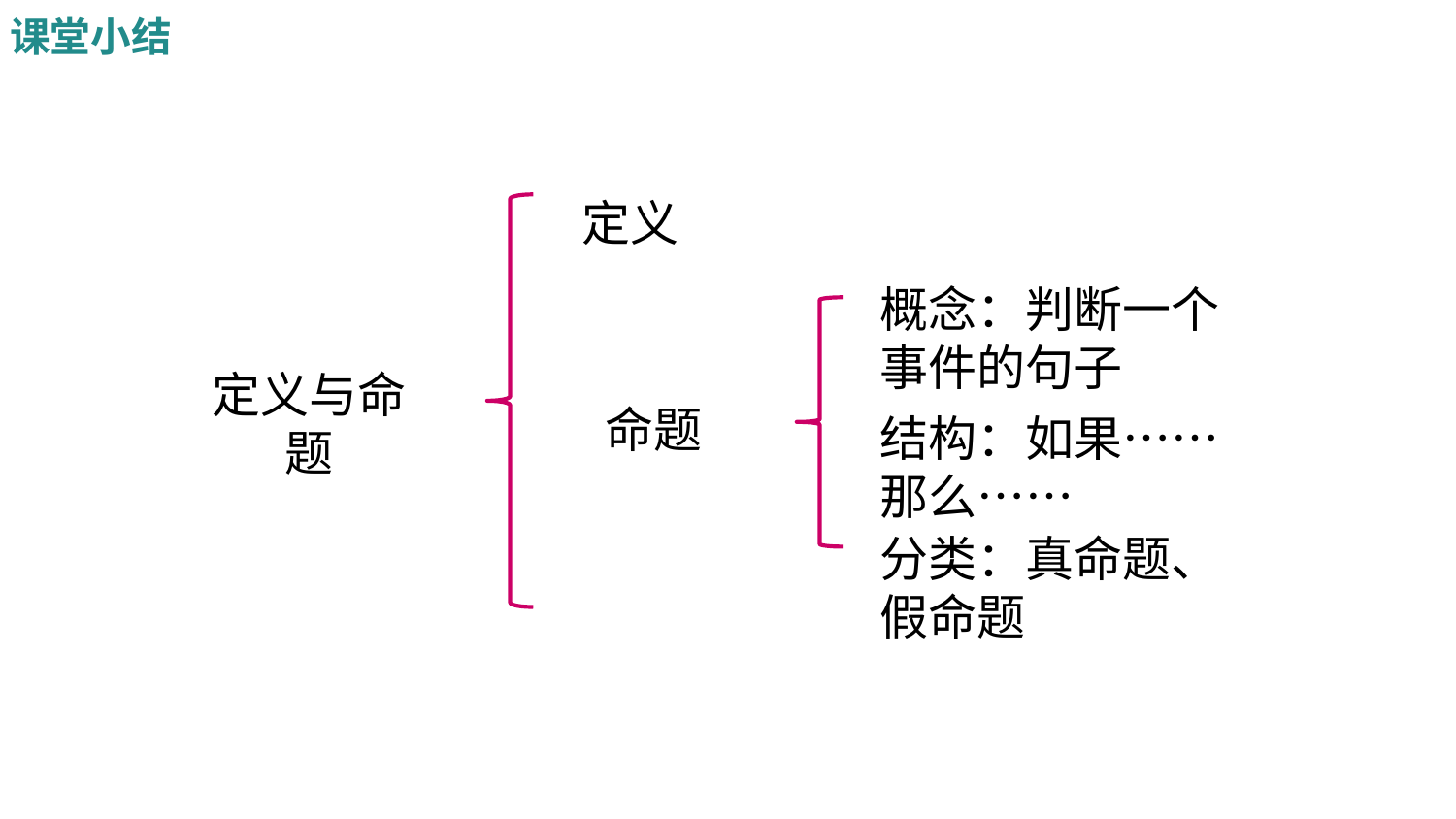

课堂小结
定义

概念：判断一个事件的句子

定义与命题
命题
结构：如果……那么……
分类：真命题、假命题